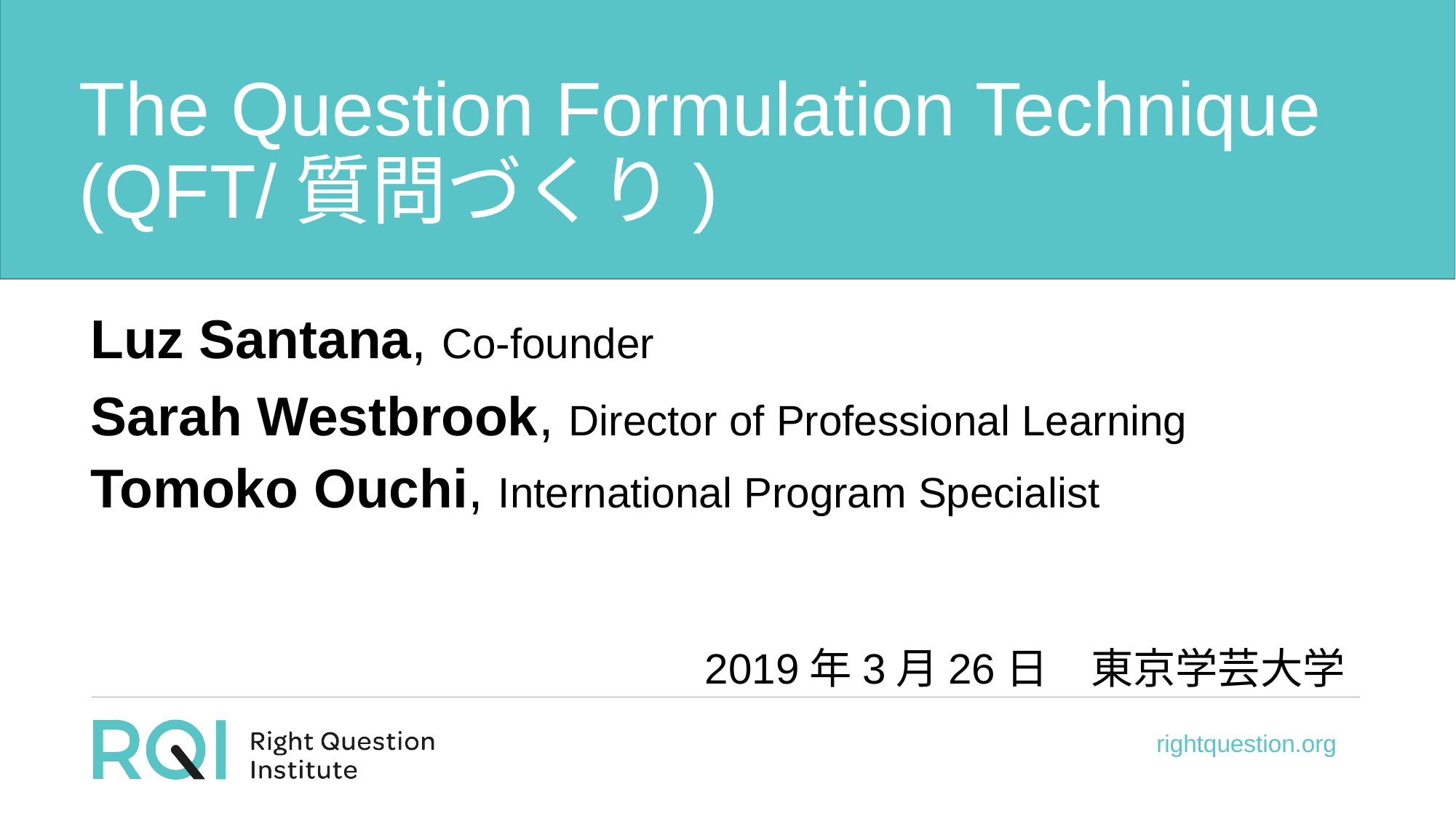

# The Question Formulation Technique (QFT/質問づくり)
Luz Santana, Co-founder
Sarah Westbrook, Director of Professional Learning
Tomoko Ouchi, International Program Specialist

　2019年3月26日　東京学芸大学